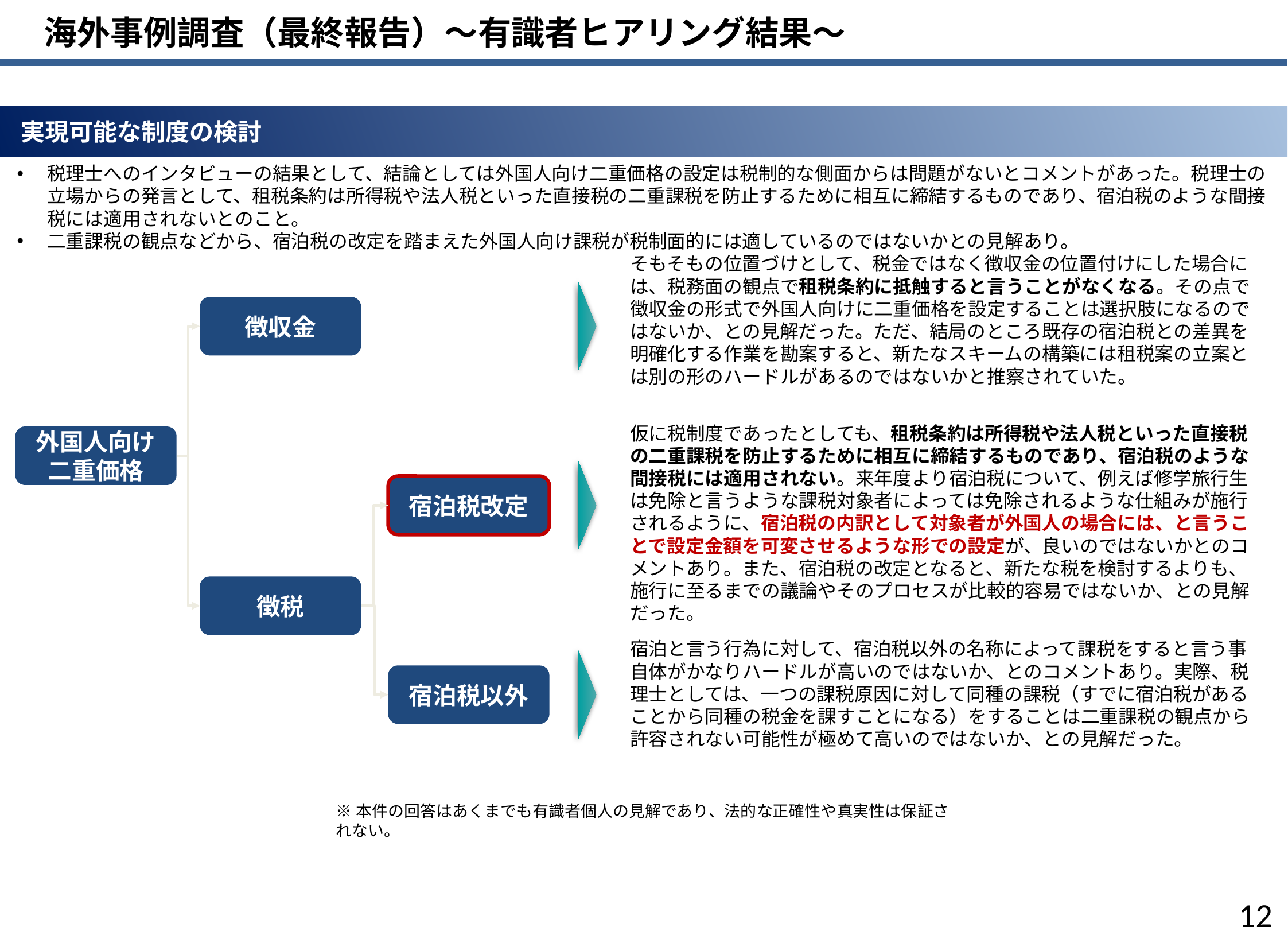

海外事例調査（最終報告）～有識者ヒアリング結果～
 実現可能な制度の検討
税理士へのインタビューの結果として、結論としては外国人向け二重価格の設定は税制的な側面からは問題がないとコメントがあった。税理士の立場からの発言として、租税条約は所得税や法人税といった直接税の二重課税を防止するために相互に締結するものであり、宿泊税のような間接税には適用されないとのこと。
二重課税の観点などから、宿泊税の改定を踏まえた外国人向け課税が税制面的には適しているのではないかとの見解あり。
そもそもの位置づけとして、税金ではなく徴収金の位置付けにした場合には、税務面の観点で租税条約に抵触すると言うことがなくなる。その点で徴収金の形式で外国人向けに二重価格を設定することは選択肢になるのではないか、との見解だった。ただ、結局のところ既存の宿泊税との差異を明確化する作業を勘案すると、新たなスキームの構築には租税案の立案とは別の形のハードルがあるのではないかと推察されていた。
徴収金

仮に税制度であったとしても、租税条約は所得税や法人税といった直接税の二重課税を防止するために相互に締結するものであり、宿泊税のような間接税には適用されない。来年度より宿泊税について、例えば修学旅行生は免除と言うような課税対象者によっては免除されるような仕組みが施行されるように、宿泊税の内訳として対象者が外国人の場合には、と言うことで設定金額を可変させるような形での設定が、良いのではないかとのコメントあり。また、宿泊税の改定となると、新たな税を検討するよりも、施行に至るまでの議論やそのプロセスが比較的容易ではないか、との見解だった。
外国人向け
二重価格
宿泊税改定

徴税
宿泊と言う行為に対して、宿泊税以外の名称によって課税をすると言う事自体がかなりハードルが高いのではないか、とのコメントあり。実際、税理士としては、一つの課税原因に対して同種の課税（すでに宿泊税があることから同種の税金を課すことになる）をすることは二重課税の観点から許容されない可能性が極めて高いのではないか、との見解だった。
宿泊税以外

※本件の回答はあくまでも有識者個人の見解であり、法的な正確性や真実性は保証されない。
12